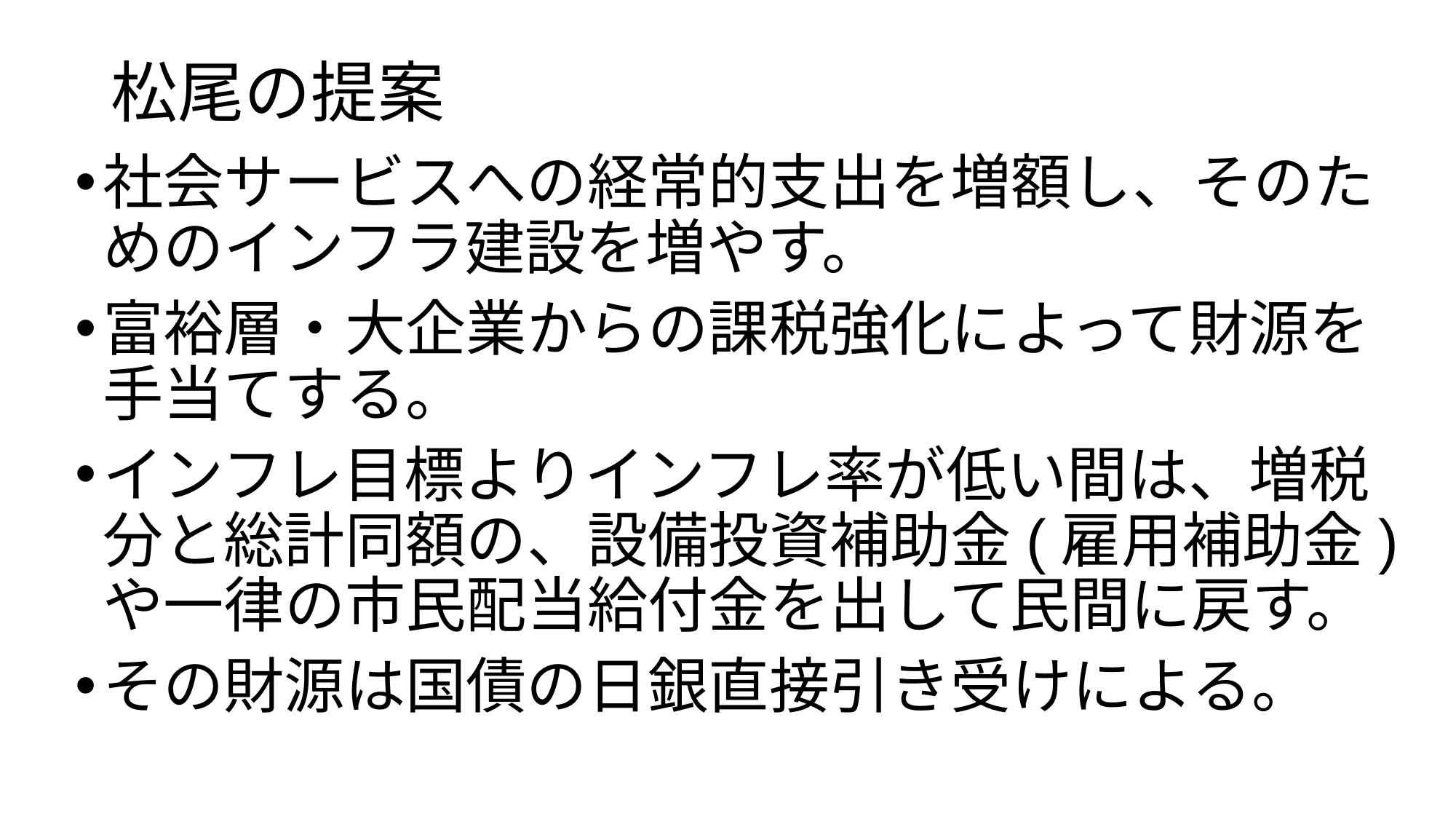

# 松尾の提案
社会サービスへの経常的支出を増額し、そのためのインフラ建設を増やす。
富裕層・大企業からの課税強化によって財源を手当てする。
インフレ目標よりインフレ率が低い間は、増税分と総計同額の、設備投資補助金(雇用補助金)や一律の市民配当給付金を出して民間に戻す。
その財源は国債の日銀直接引き受けによる。